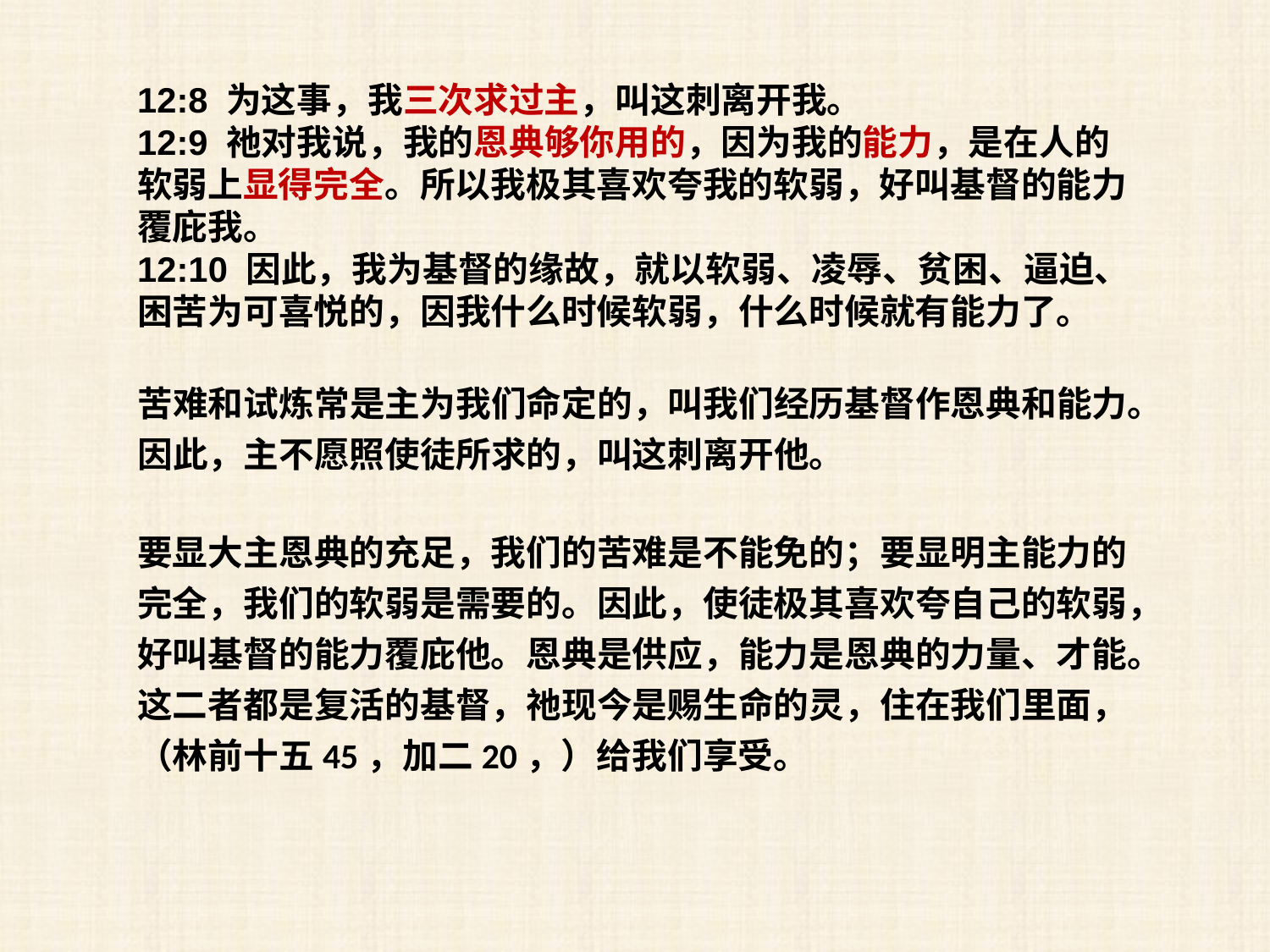

12:8 为这事，我三次求过主，叫这刺离开我。
12:9 祂对我说，我的恩典够你用的，因为我的能力，是在人的软弱上显得完全。所以我极其喜欢夸我的软弱，好叫基督的能力覆庇我。
12:10 因此，我为基督的缘故，就以软弱、凌辱、贫困、逼迫、困苦为可喜悦的，因我什么时候软弱，什么时候就有能力了。
苦难和试炼常是主为我们命定的，叫我们经历基督作恩典和能力。因此，主不愿照使徒所求的，叫这刺离开他。
要显大主恩典的充足，我们的苦难是不能免的；要显明主能力的完全，我们的软弱是需要的。因此，使徒极其喜欢夸自己的软弱，好叫基督的能力覆庇他。恩典是供应，能力是恩典的力量、才能。这二者都是复活的基督，祂现今是赐生命的灵，住在我们里面，（林前十五45，加二20，）给我们享受。